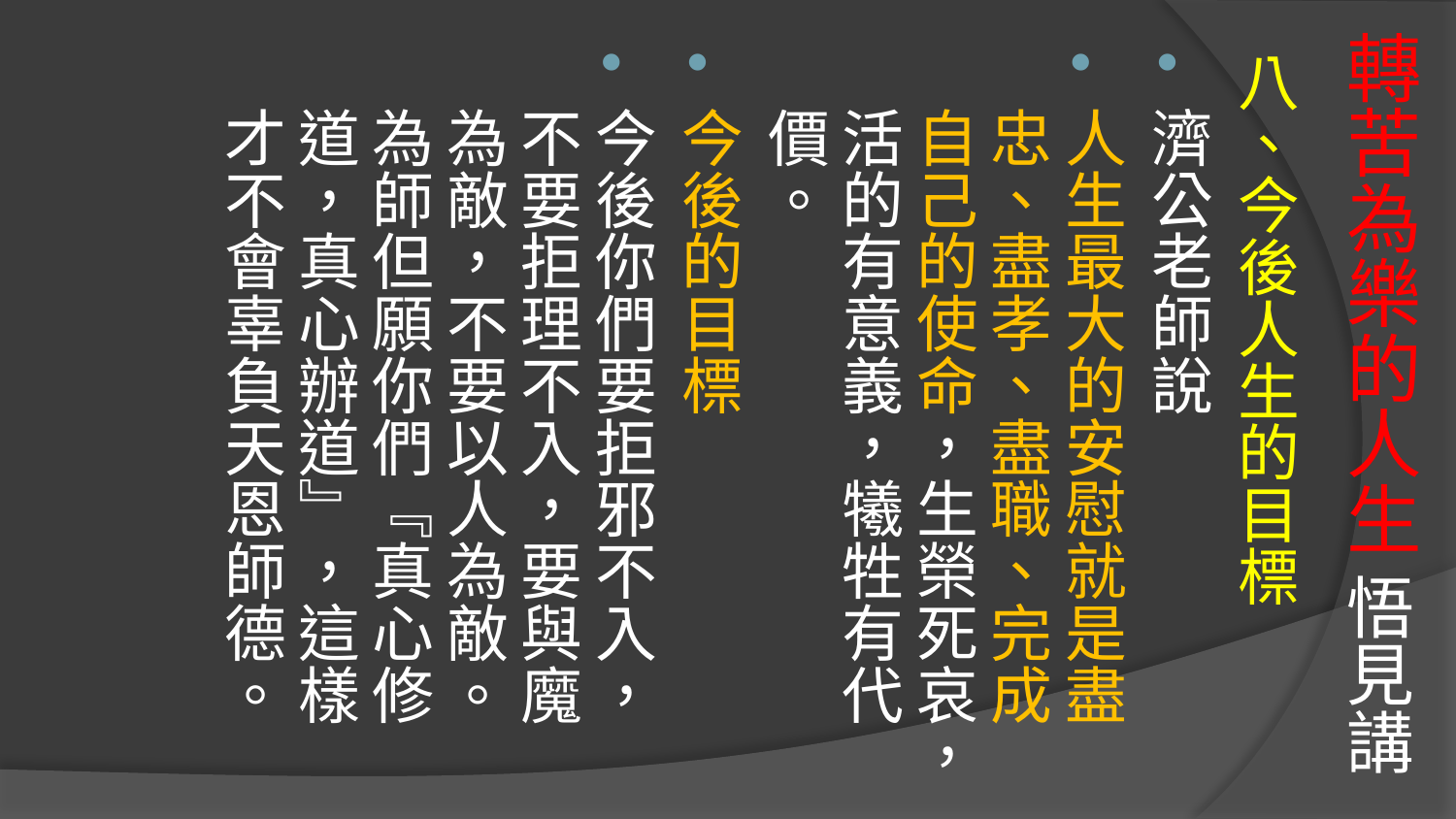

# 轉苦為樂的人生 悟見講
八、今後人生的目標
濟公老師說
人生最大的安慰就是盡忠、盡孝、盡職、完成自己的使命，生榮死哀，活的有意義，犧牲有代價。
今後的目標
今後你們要拒邪不入，不要拒理不入，要與魔為敵，不要以人為敵。為師但願你們『真心修道，真心辦道』，這樣才不會辜負天恩師德。